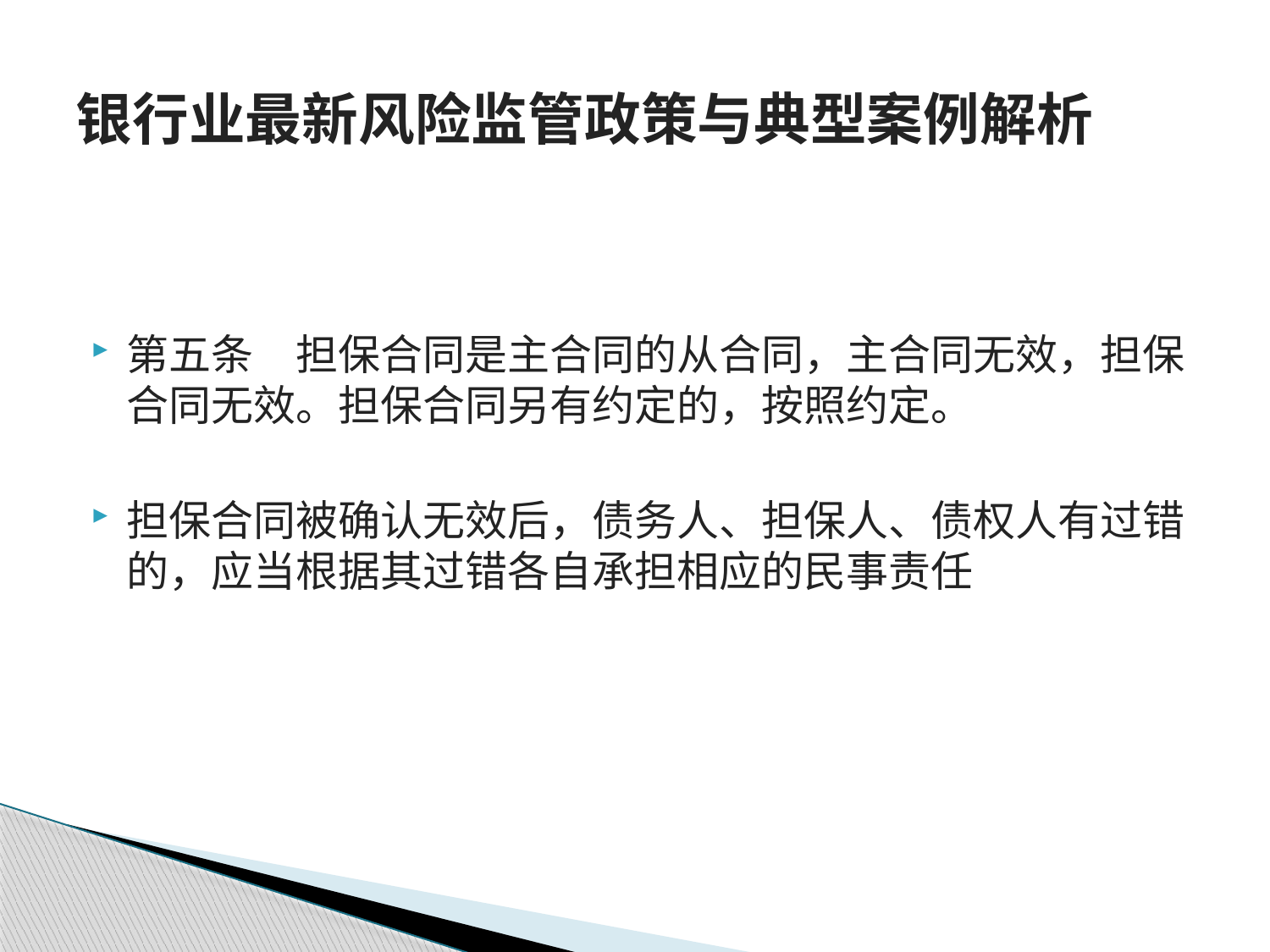

# 银行业最新风险监管政策与典型案例解析

第五条　担保合同是主合同的从合同，主合同无效，担保合同无效。担保合同另有约定的，按照约定。

担保合同被确认无效后，债务人、担保人、债权人有过错的，应当根据其过错各自承担相应的民事责任